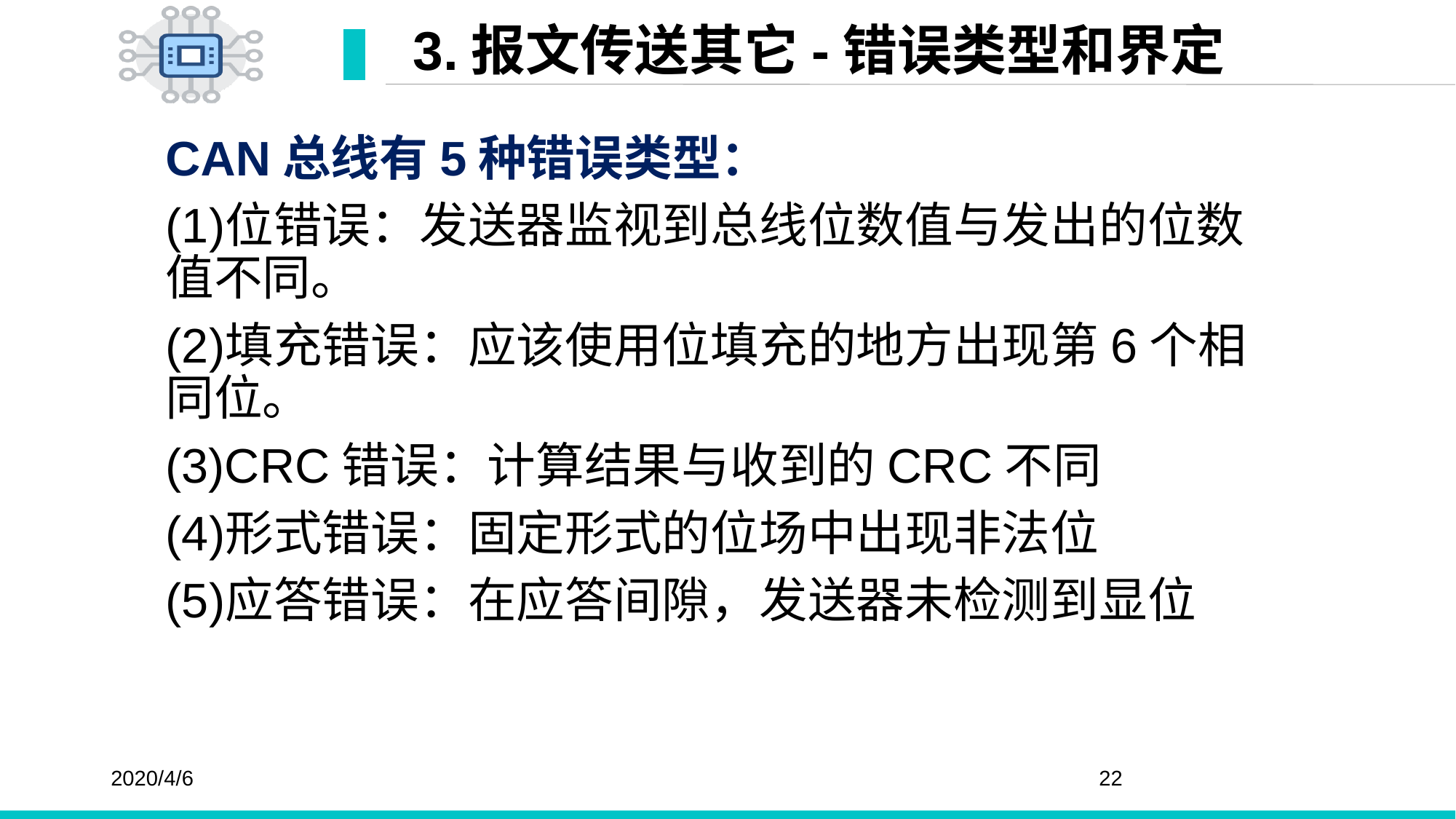

3.报文传送其它-错误类型和界定
CAN总线有5种错误类型：
位错误：发送器监视到总线位数值与发出的位数值不同。
填充错误：应该使用位填充的地方出现第6个相同位。
CRC错误：计算结果与收到的CRC不同
形式错误：固定形式的位场中出现非法位
应答错误：在应答间隙，发送器未检测到显位

2020/4/6
22